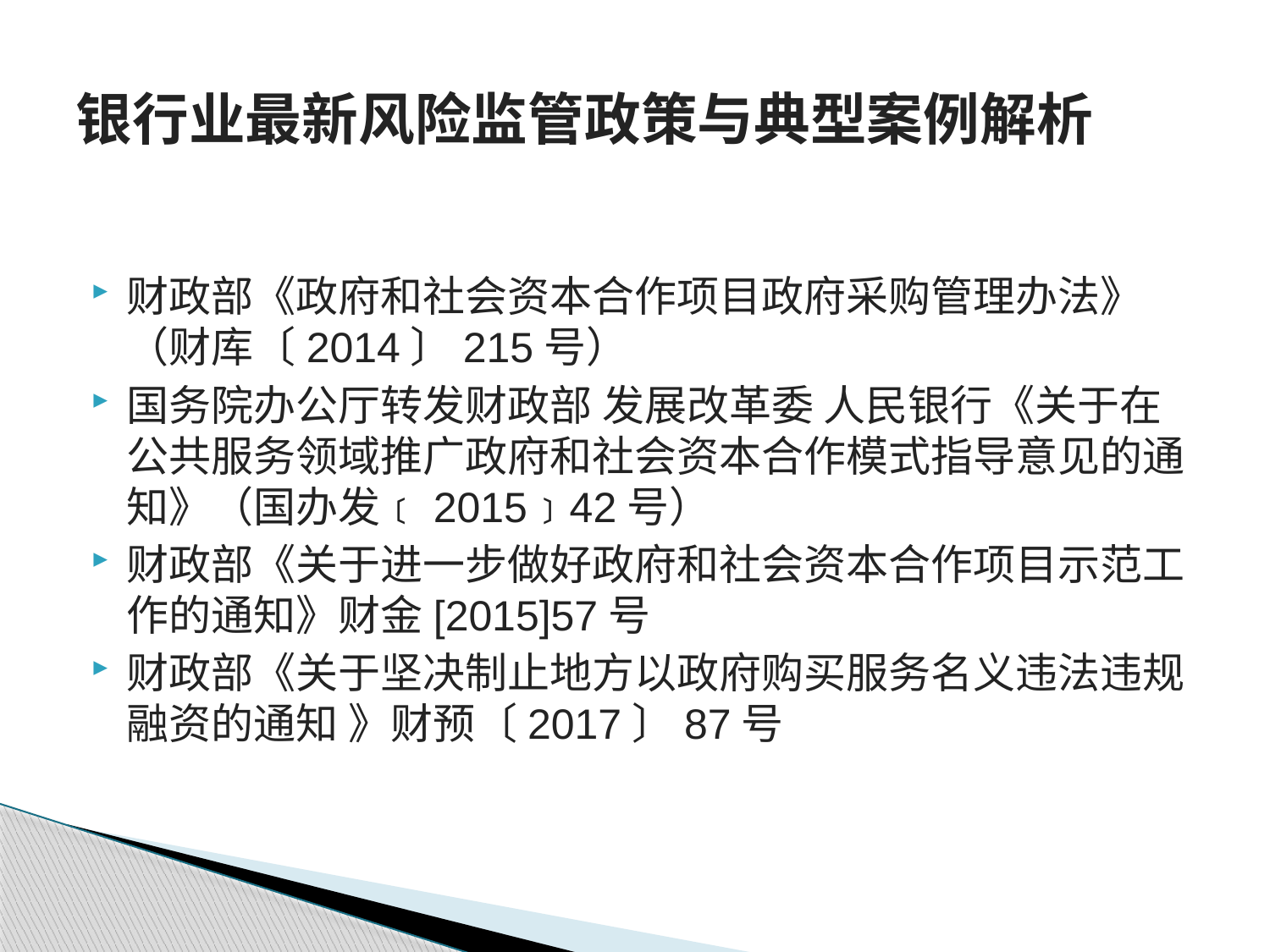

# 银行业最新风险监管政策与典型案例解析

财政部《政府和社会资本合作项目政府采购管理办法》（财库〔2014〕215号）
国务院办公厅转发财政部 发展改革委 人民银行《关于在公共服务领域推广政府和社会资本合作模式指导意见的通知》（国办发﹝2015﹞42号）
财政部《关于进一步做好政府和社会资本合作项目示范工作的通知》财金[2015]57号
财政部《关于坚决制止地方以政府购买服务名义违法违规融资的通知 》财预〔2017〕87号